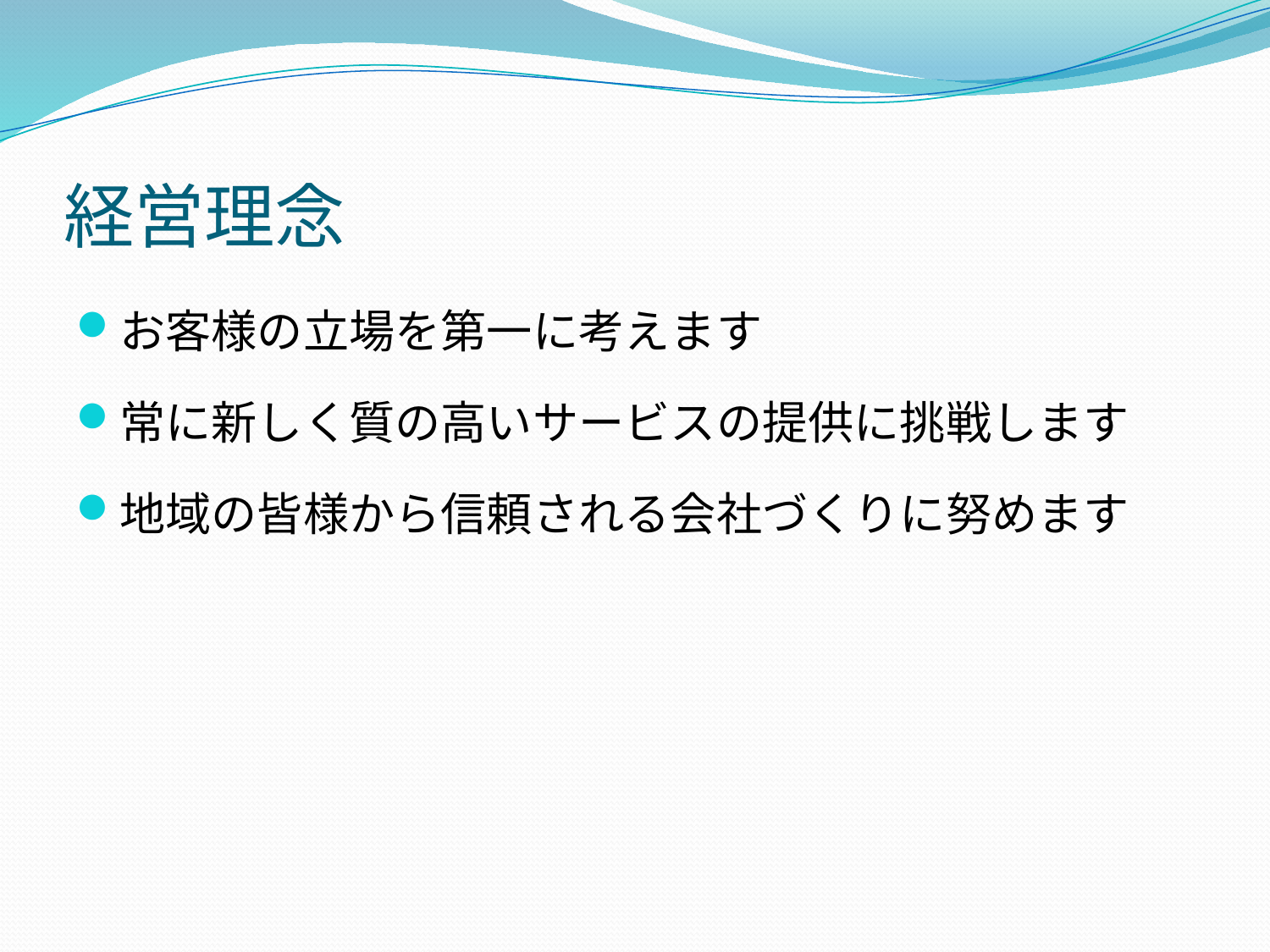

# 経営理念
お客様の立場を第一に考えます
常に新しく質の高いサービスの提供に挑戦します
地域の皆様から信頼される会社づくりに努めます